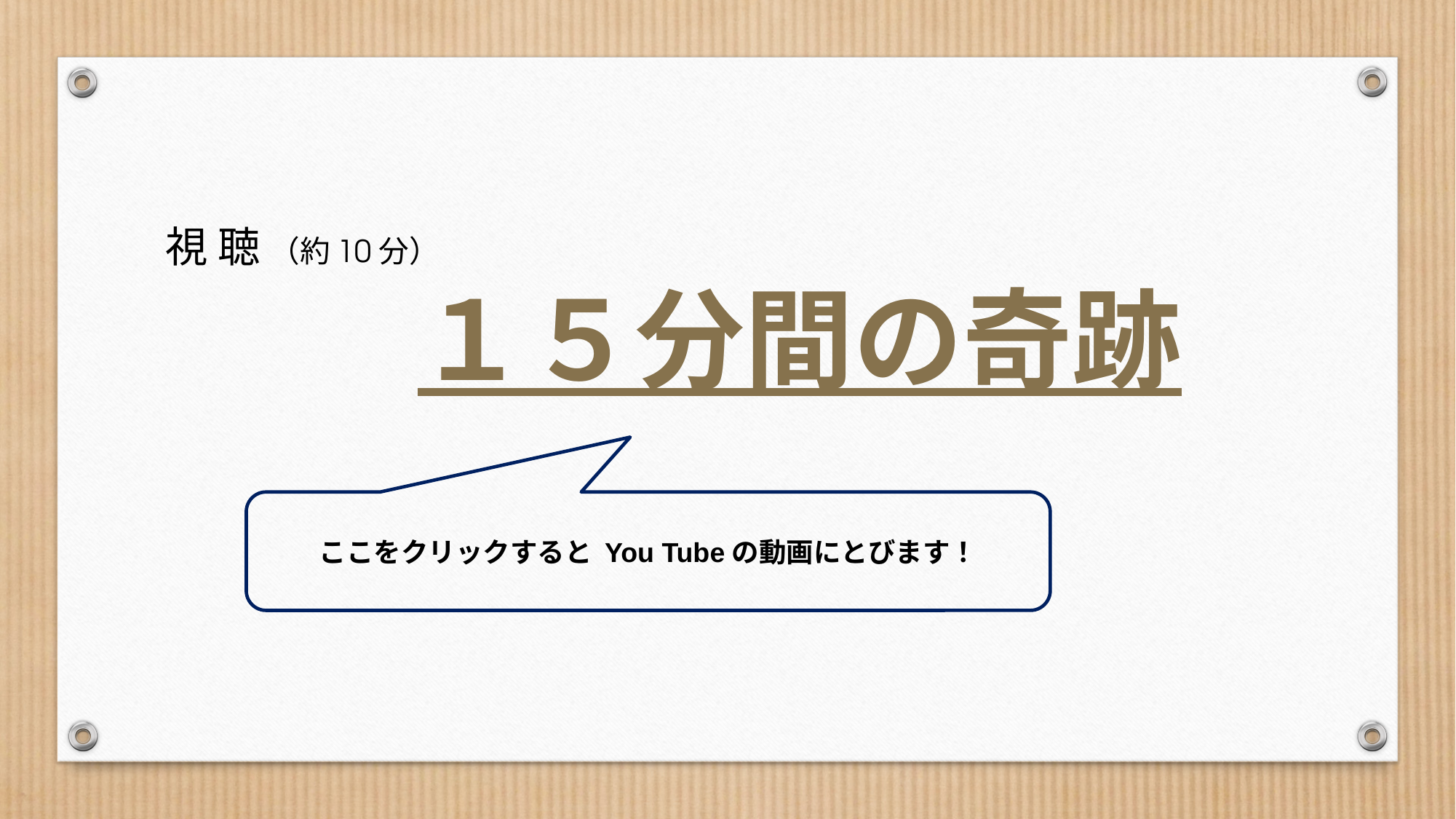

視 聴 （約10分）
　　　　　　　　１５分間の奇跡
ここをクリックすると You Tubeの動画にとびます！